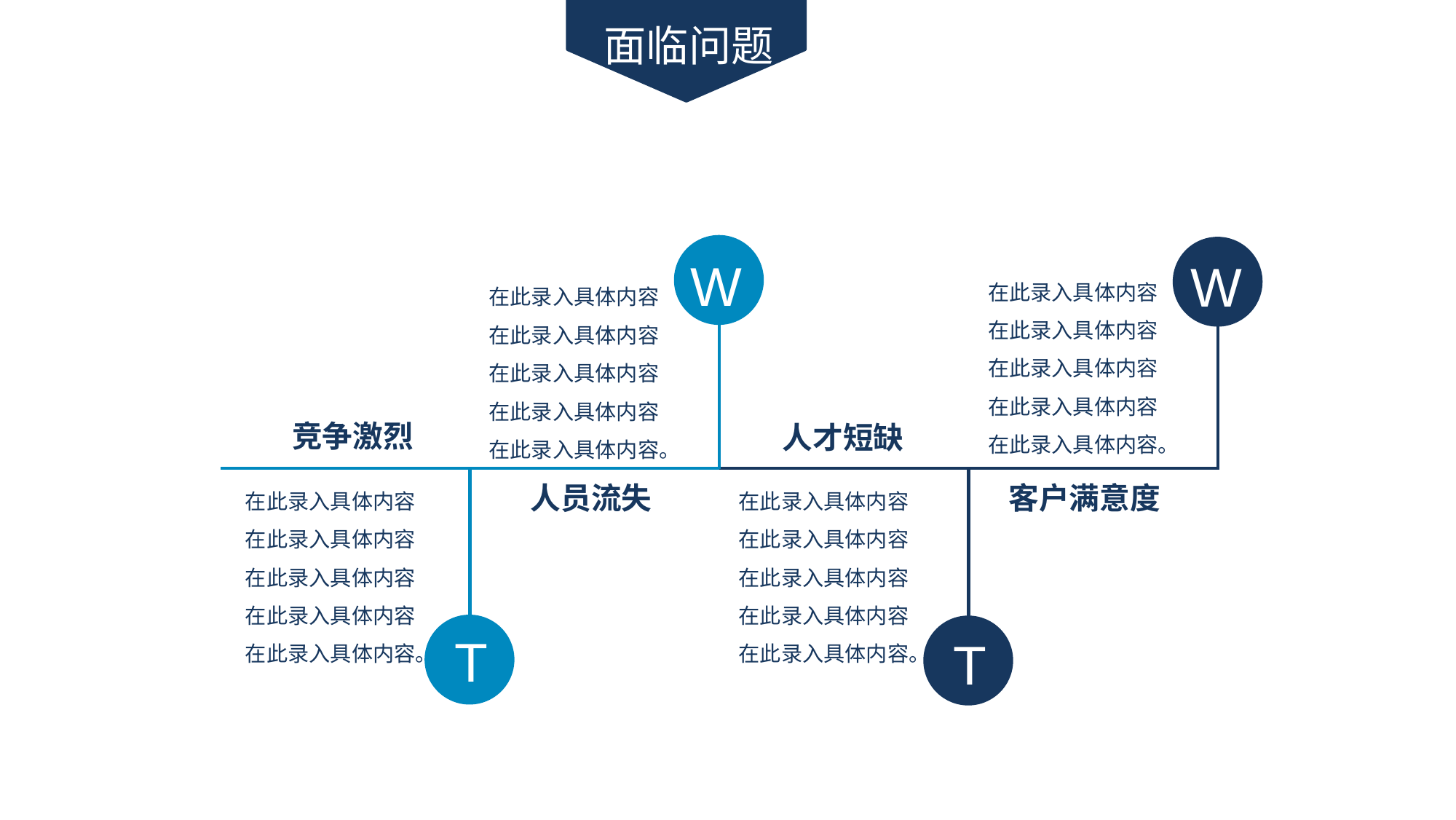

面临问题

W

W
在此录入具体内容在此录入具体内容在此录入具体内容在此录入具体内容在此录入具体内容。
在此录入具体内容在此录入具体内容在此录入具体内容在此录入具体内容在此录入具体内容。
竞争激烈
人才短缺
在此录入具体内容在此录入具体内容在此录入具体内容在此录入具体内容在此录入具体内容。
在此录入具体内容在此录入具体内容在此录入具体内容在此录入具体内容在此录入具体内容。
人员流失
客户满意度

T

T